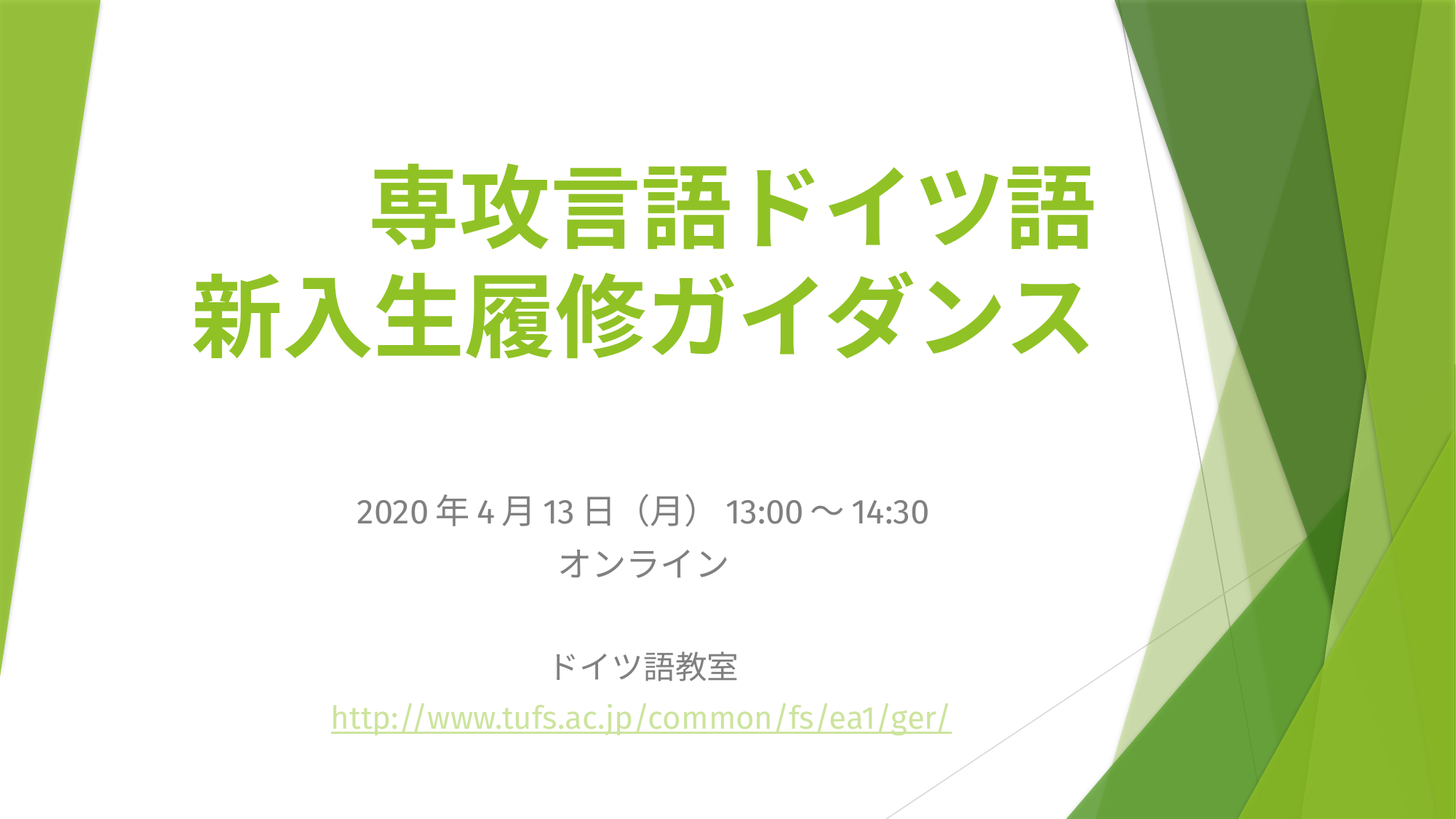

# 専攻言語ドイツ語 新入生履修ガイダンス
2020年4月13日（月）13:00～14:30
オンライン

ドイツ語教室
http://www.tufs.ac.jp/common/fs/ea1/ger/